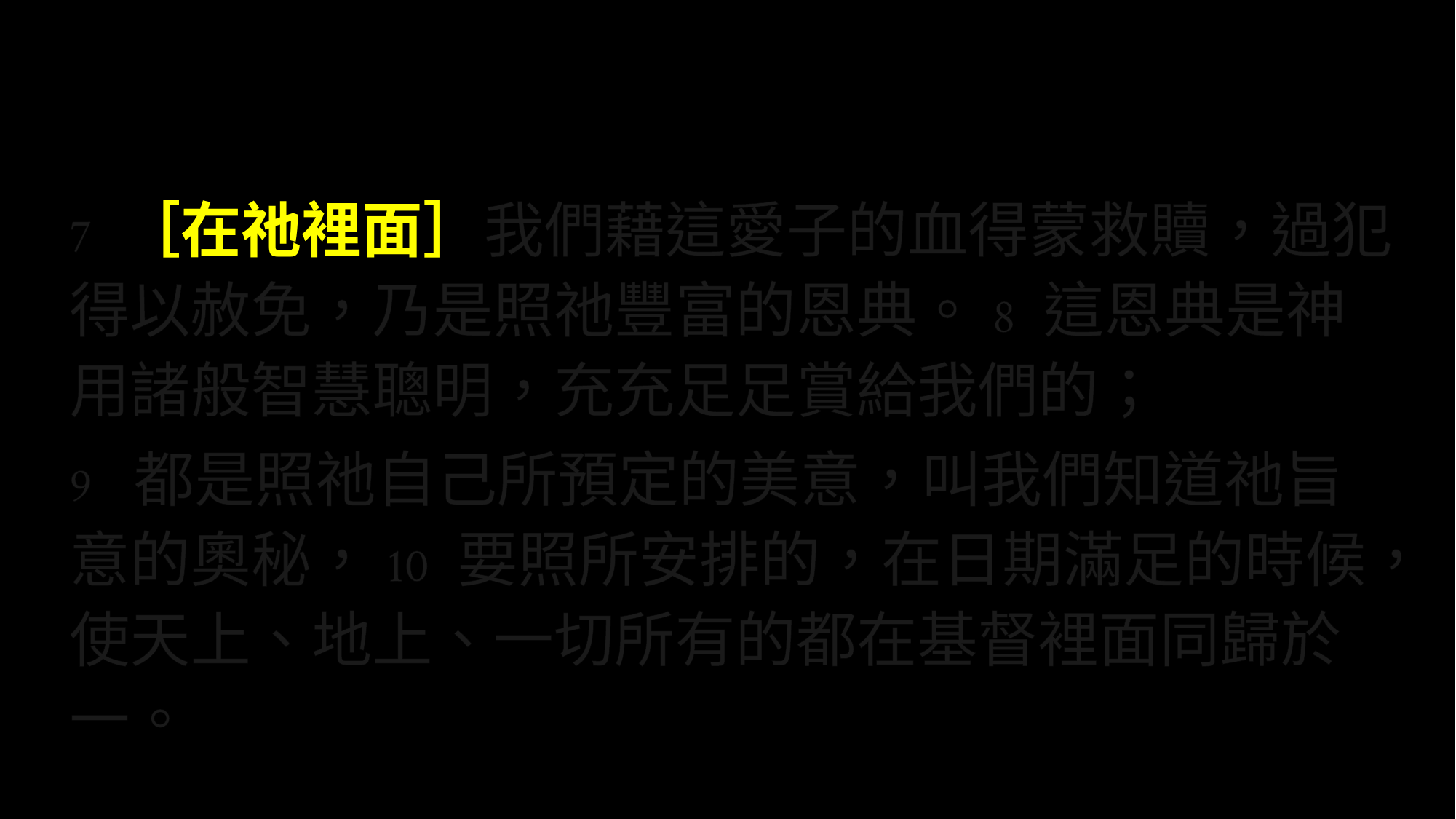

7 ［在祂裡面］我們藉這愛子的血得蒙救贖，過犯得以赦免，乃是照祂豐富的恩典。8 這恩典是神用諸般智慧聰明，充充足足賞給我們的；
9  都是照祂自己所預定的美意，叫我們知道祂旨意的奧秘，10 要照所安排的，在日期滿足的時候，使天上、地上、一切所有的都在基督裡面同歸於一。